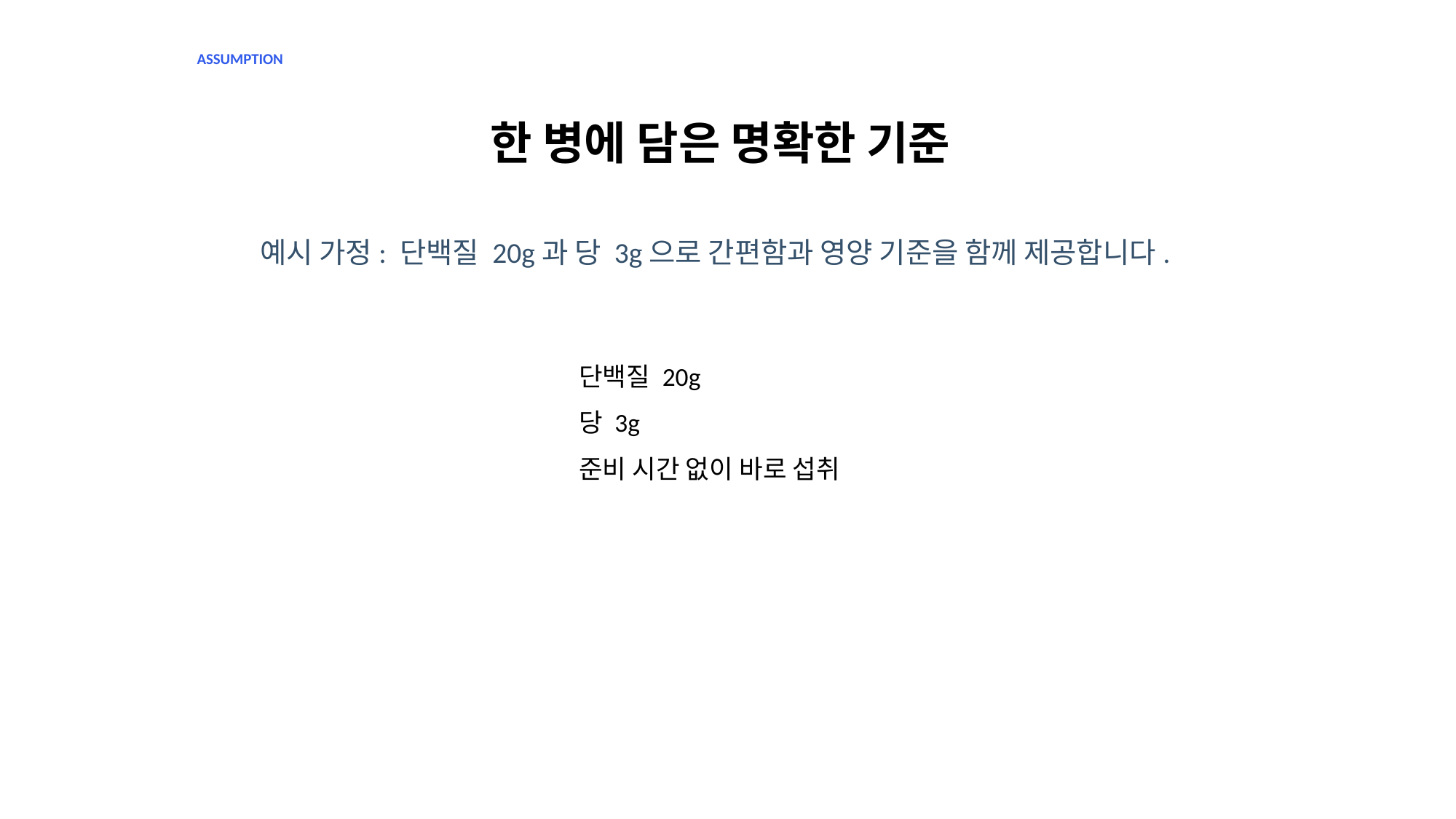

ASSUMPTION
한 병에 담은 명확한 기준
예시 가정: 단백질 20g과 당 3g으로 간편함과 영양 기준을 함께 제공합니다.
단백질 20g
당 3g
준비 시간 없이 바로 섭취